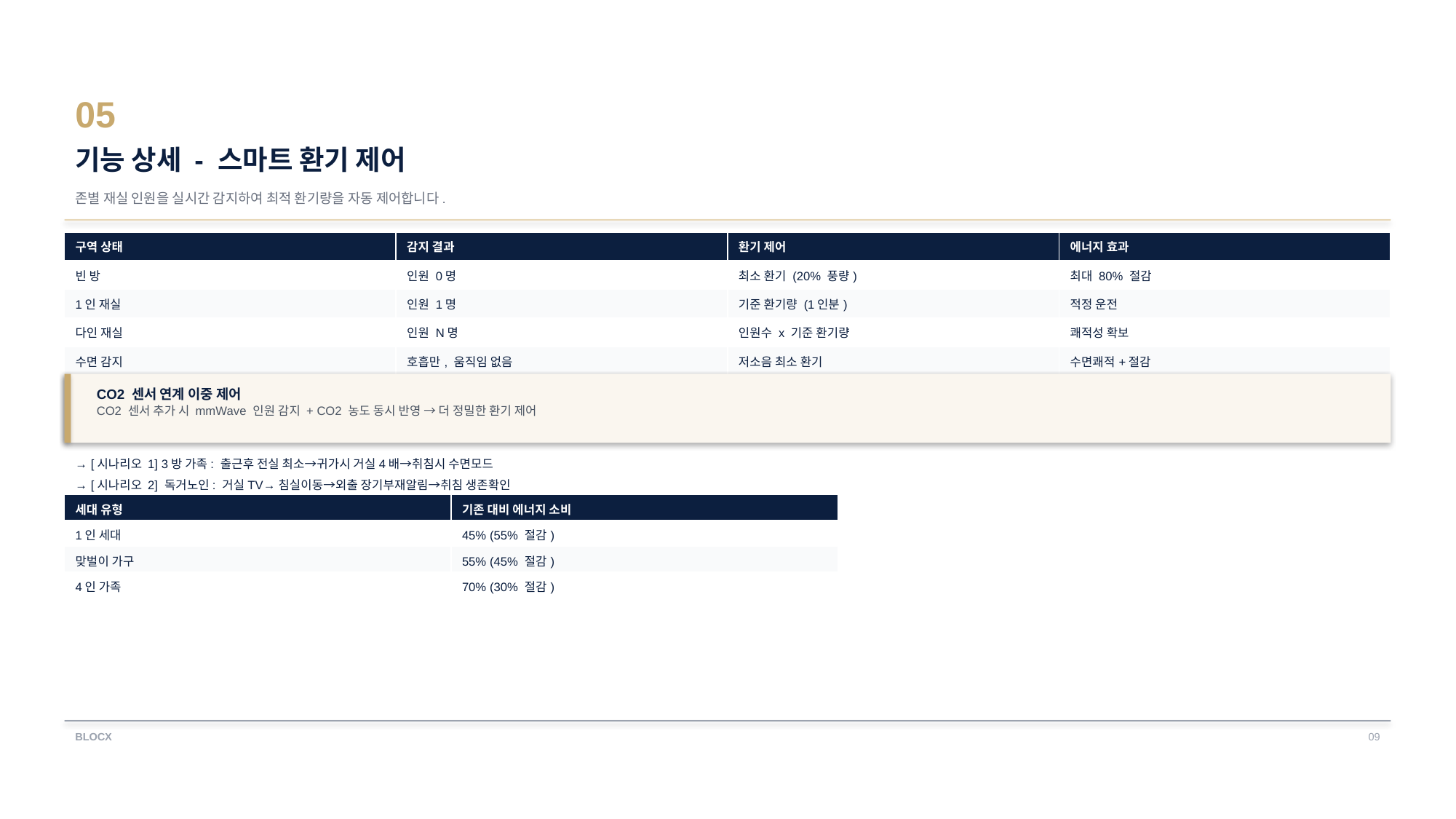

05
기능 상세 - 스마트 환기 제어
존별 재실 인원을 실시간 감지하여 최적 환기량을 자동 제어합니다.

| 구역 상태 | 감지 결과 | 환기 제어 | 에너지 효과 |
| --- | --- | --- | --- |
| 빈 방 | 인원 0명 | 최소 환기 (20% 풍량) | 최대 80% 절감 |
| 1인 재실 | 인원 1명 | 기준 환기량 (1인분) | 적정 운전 |
| 다인 재실 | 인원 N명 | 인원수 x 기준 환기량 | 쾌적성 확보 |
| 수면 감지 | 호흡만, 움직임 없음 | 저소음 최소 환기 | 수면쾌적+절감 |

CO2 센서 연계 이중 제어
CO2 센서 추가 시 mmWave 인원 감지 + CO2 농도 동시 반영 → 더 정밀한 환기 제어
→ [시나리오 1] 3방 가족: 출근후 전실 최소→귀가시 거실4배→취침시 수면모드
→ [시나리오 2] 독거노인: 거실TV→침실이동→외출 장기부재알림→취침 생존확인
| 세대 유형 | 기존 대비 에너지 소비 |
| --- | --- |
| 1인 세대 | 45% (55% 절감) |
| 맞벌이 가구 | 55% (45% 절감) |
| 4인 가족 | 70% (30% 절감) |

BLOCX
09